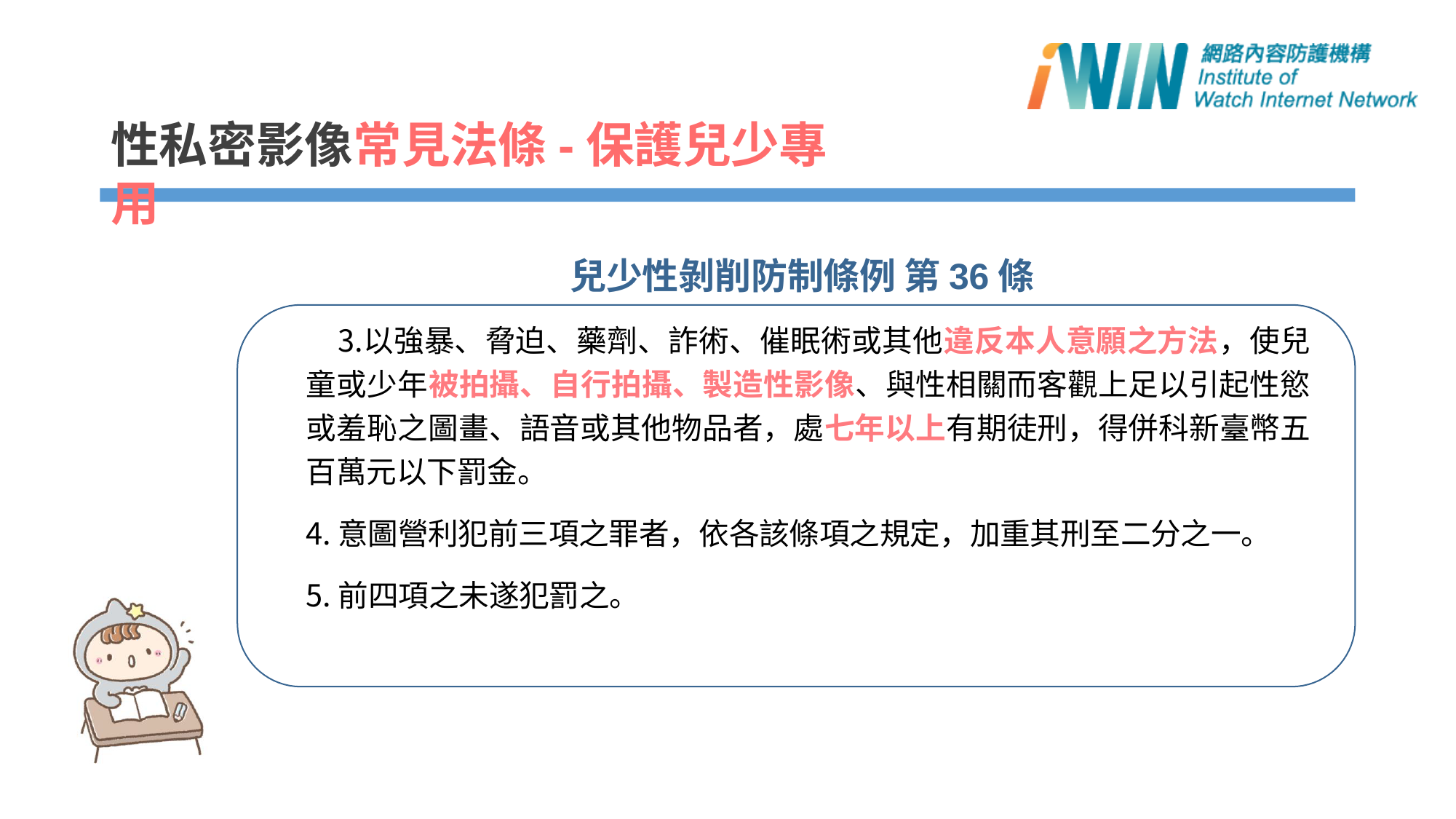

# 性私密影像常見法條-保護兒少專用

兒少性剝削防制條例 第36條
以強暴、脅迫、藥劑、詐術、催眠術或其他違反本人意願之方法，使兒童或少年被拍攝、自行拍攝、製造性影像、與性相關而客觀上足以引起性慾或羞恥之圖畫、語音或其他物品者，處七年以上有期徒刑，得併科新臺幣五百萬元以下罰金。
意圖營利犯前三項之罪者，依各該條項之規定，加重其刑至二分之一。
前四項之未遂犯罰之。